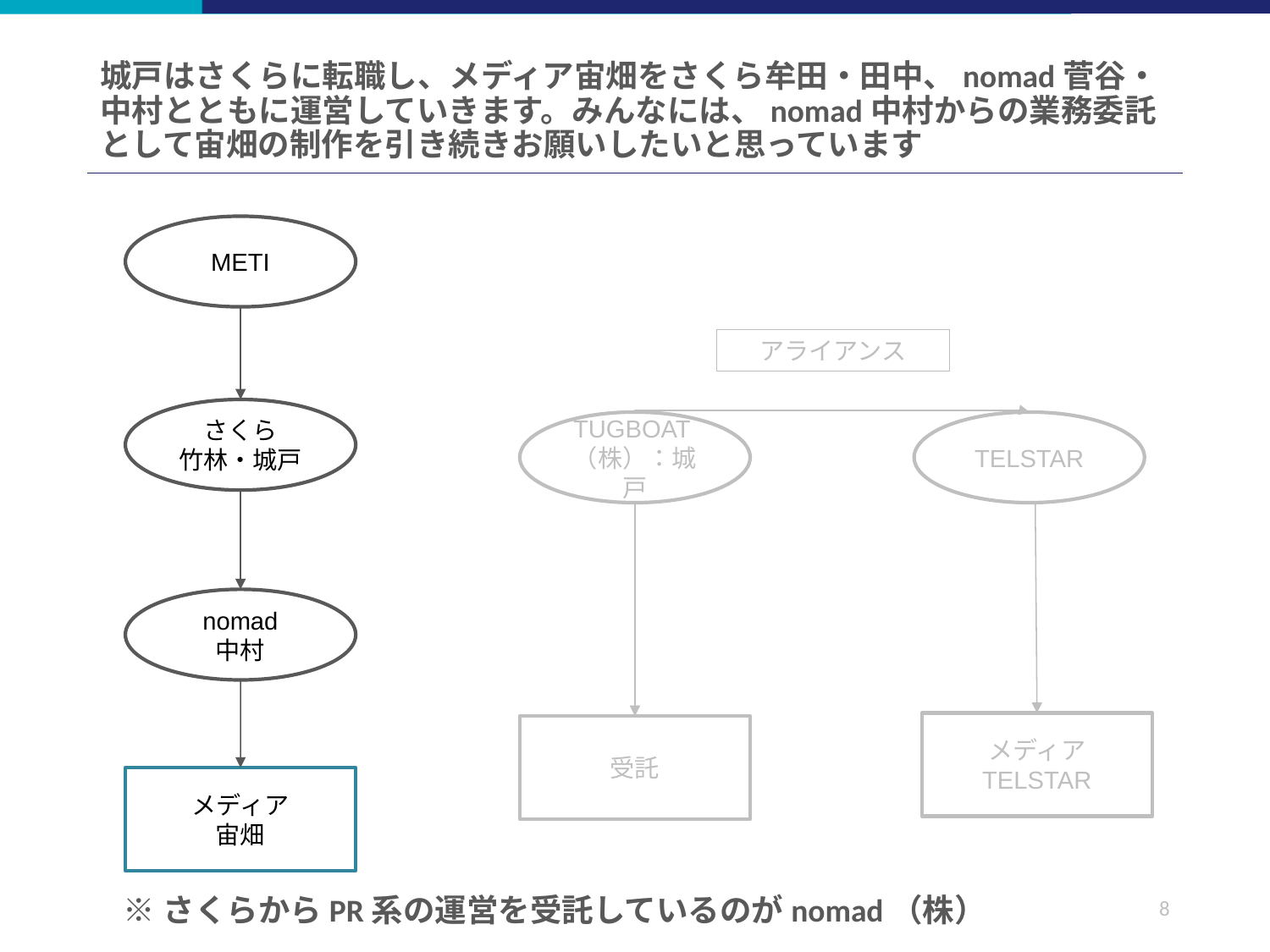

# 城戸はさくらに転職し、メディア宙畑をさくら牟田・田中、nomad菅谷・中村とともに運営していきます。みんなには、nomad中村からの業務委託として宙畑の制作を引き続きお願いしたいと思っています
METI
アライアンス
さくら
竹林・城戸
TUGBOAT（株）：城戸
TELSTAR
nomad
中村
メディア
TELSTAR
受託
メディア
宙畑
8
※さくらからPR系の運営を受託しているのがnomad（株）